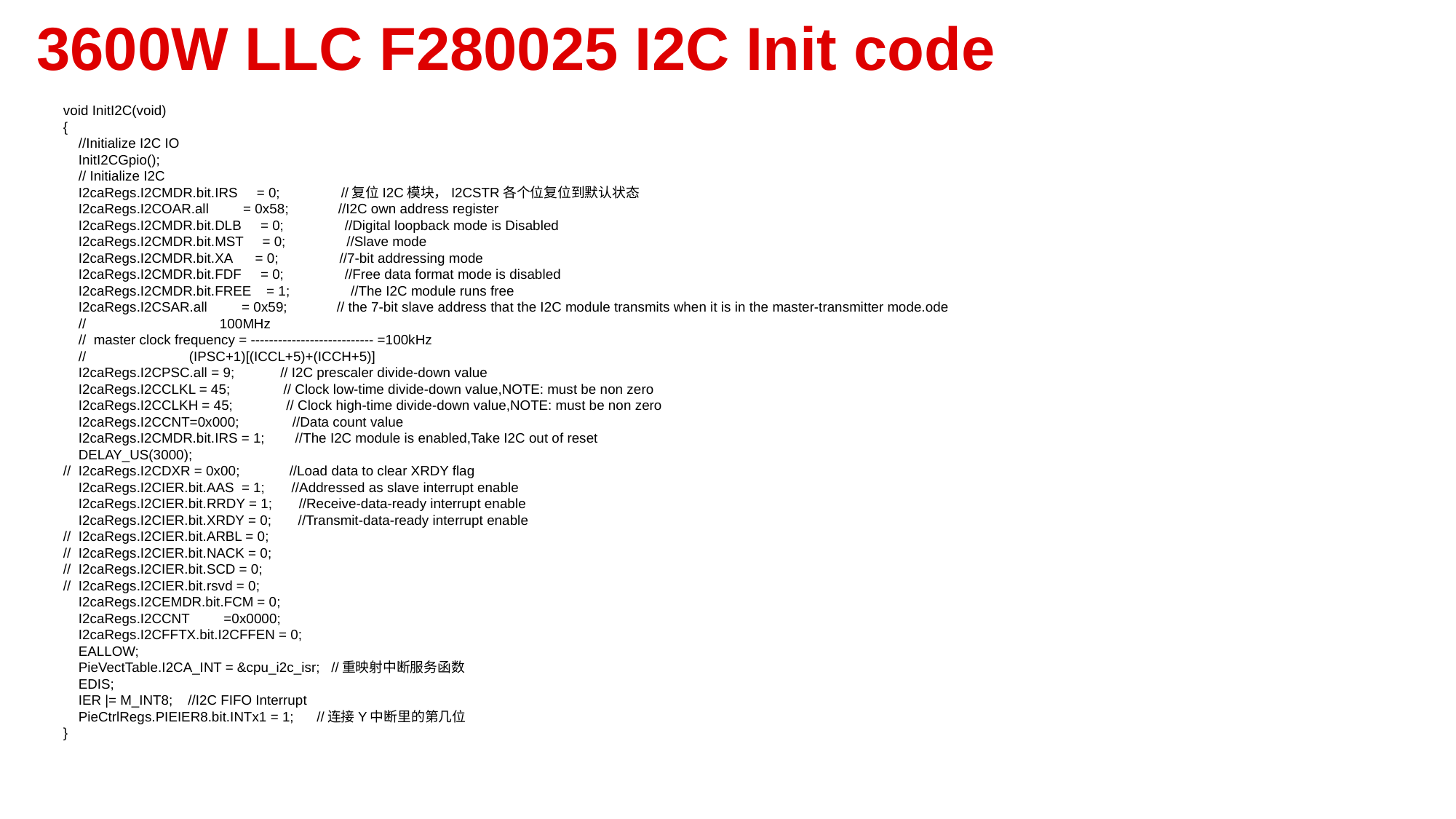

3600W LLC F280025 I2C Init code
void InitI2C(void)
{
    //Initialize I2C IO
    InitI2CGpio();
    // Initialize I2C
    I2caRegs.I2CMDR.bit.IRS     = 0;                //复位I2C模块，I2CSTR各个位复位到默认状态
    I2caRegs.I2COAR.all         = 0x58;             //I2C own address register
    I2caRegs.I2CMDR.bit.DLB     = 0;                //Digital loopback mode is Disabled
    I2caRegs.I2CMDR.bit.MST     = 0;                //Slave mode
    I2caRegs.I2CMDR.bit.XA      = 0;                //7-bit addressing mode
    I2caRegs.I2CMDR.bit.FDF     = 0;                //Free data format mode is disabled
    I2caRegs.I2CMDR.bit.FREE    = 1;                //The I2C module runs free
    I2caRegs.I2CSAR.all         = 0x59;             // the 7-bit slave address that the I2C module transmits when it is in the master-transmitter mode.ode
    //                                   100MHz
    //  master clock frequency = --------------------------- =100kHz
    //                           (IPSC+1)[(ICCL+5)+(ICCH+5)]
    I2caRegs.I2CPSC.all = 9;            // I2C prescaler divide-down value
    I2caRegs.I2CCLKL = 45;              // Clock low-time divide-down value,NOTE: must be non zero
    I2caRegs.I2CCLKH = 45;              // Clock high-time divide-down value,NOTE: must be non zero
    I2caRegs.I2CCNT=0x000;              //Data count value
    I2caRegs.I2CMDR.bit.IRS = 1;        //The I2C module is enabled,Take I2C out of reset
    DELAY_US(3000);
//  I2caRegs.I2CDXR = 0x00;             //Load data to clear XRDY flag
    I2caRegs.I2CIER.bit.AAS  = 1;       //Addressed as slave interrupt enable
    I2caRegs.I2CIER.bit.RRDY = 1;       //Receive-data-ready interrupt enable
    I2caRegs.I2CIER.bit.XRDY = 0;       //Transmit-data-ready interrupt enable
//  I2caRegs.I2CIER.bit.ARBL = 0;
//  I2caRegs.I2CIER.bit.NACK = 0;
//  I2caRegs.I2CIER.bit.SCD = 0;
//  I2caRegs.I2CIER.bit.rsvd = 0;
    I2caRegs.I2CEMDR.bit.FCM = 0;
    I2caRegs.I2CCNT         =0x0000;
    I2caRegs.I2CFFTX.bit.I2CFFEN = 0;
    EALLOW;
    PieVectTable.I2CA_INT = &cpu_i2c_isr;   //重映射中断服务函数
    EDIS;
    IER |= M_INT8;    //I2C FIFO Interrupt
    PieCtrlRegs.PIEIER8.bit.INTx1 = 1;      //连接Y中断里的第几位
}